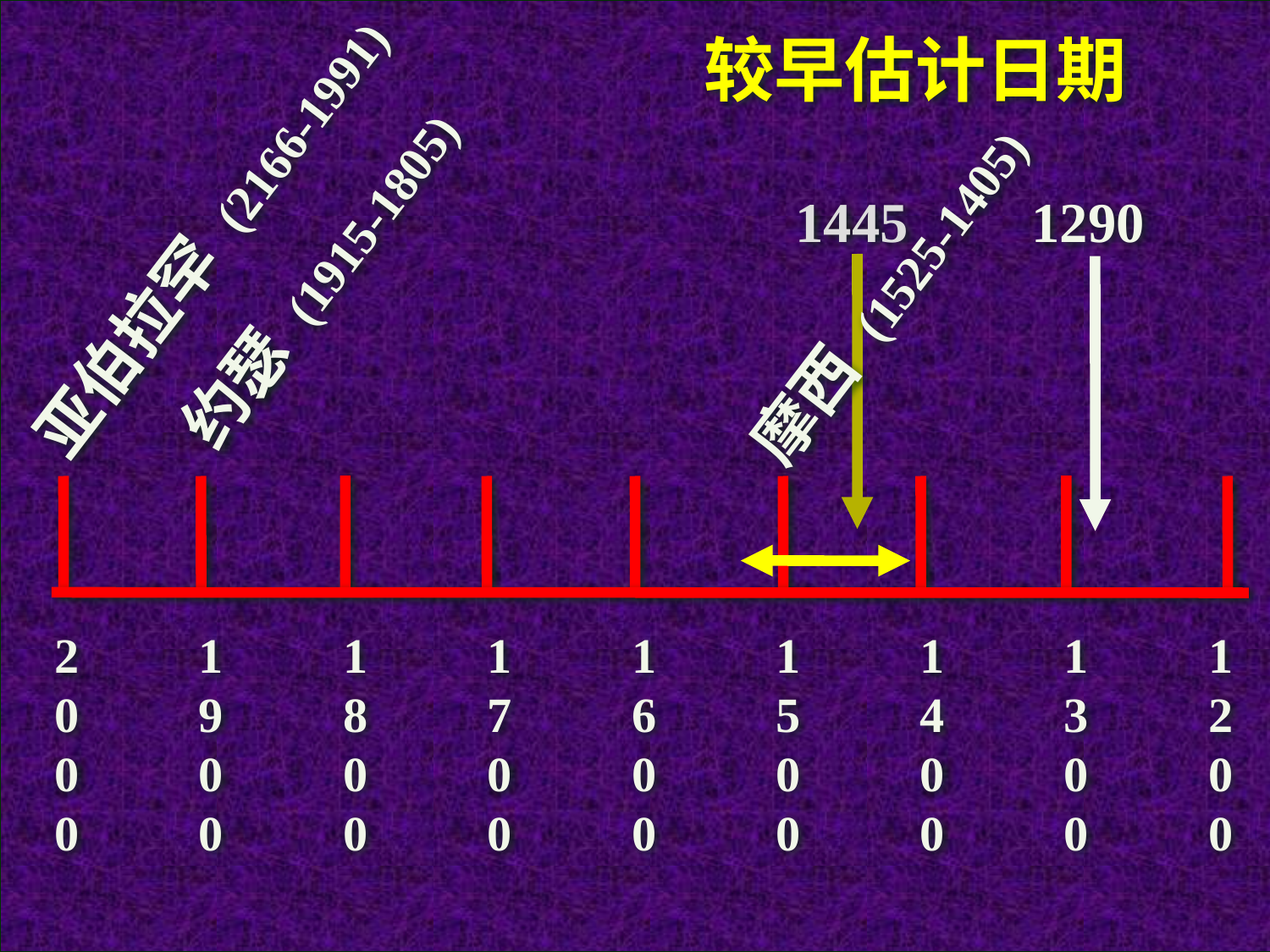

较早估计日期
1445
1290
亚伯拉罕 (2166-1991)
约瑟 (1915-1805)
摩西 (1525-1405)

2000
1900
1800
1700
1600
1500
1400
1300
1200